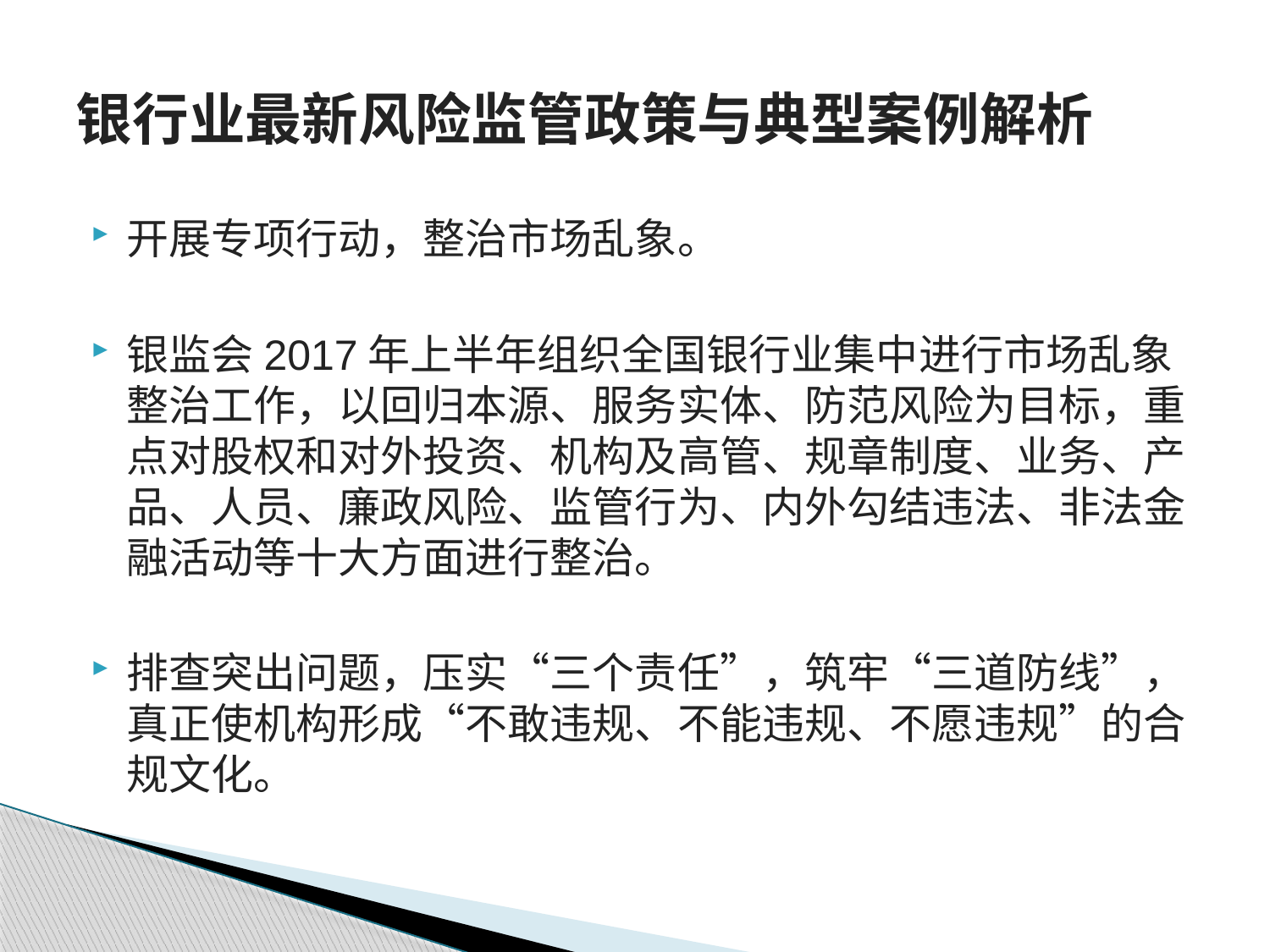

# 银行业最新风险监管政策与典型案例解析
开展专项行动，整治市场乱象。

银监会2017年上半年组织全国银行业集中进行市场乱象整治工作，以回归本源、服务实体、防范风险为目标，重点对股权和对外投资、机构及高管、规章制度、业务、产品、人员、廉政风险、监管行为、内外勾结违法、非法金融活动等十大方面进行整治。

排查突出问题，压实“三个责任”，筑牢“三道防线”，真正使机构形成“不敢违规、不能违规、不愿违规”的合规文化。